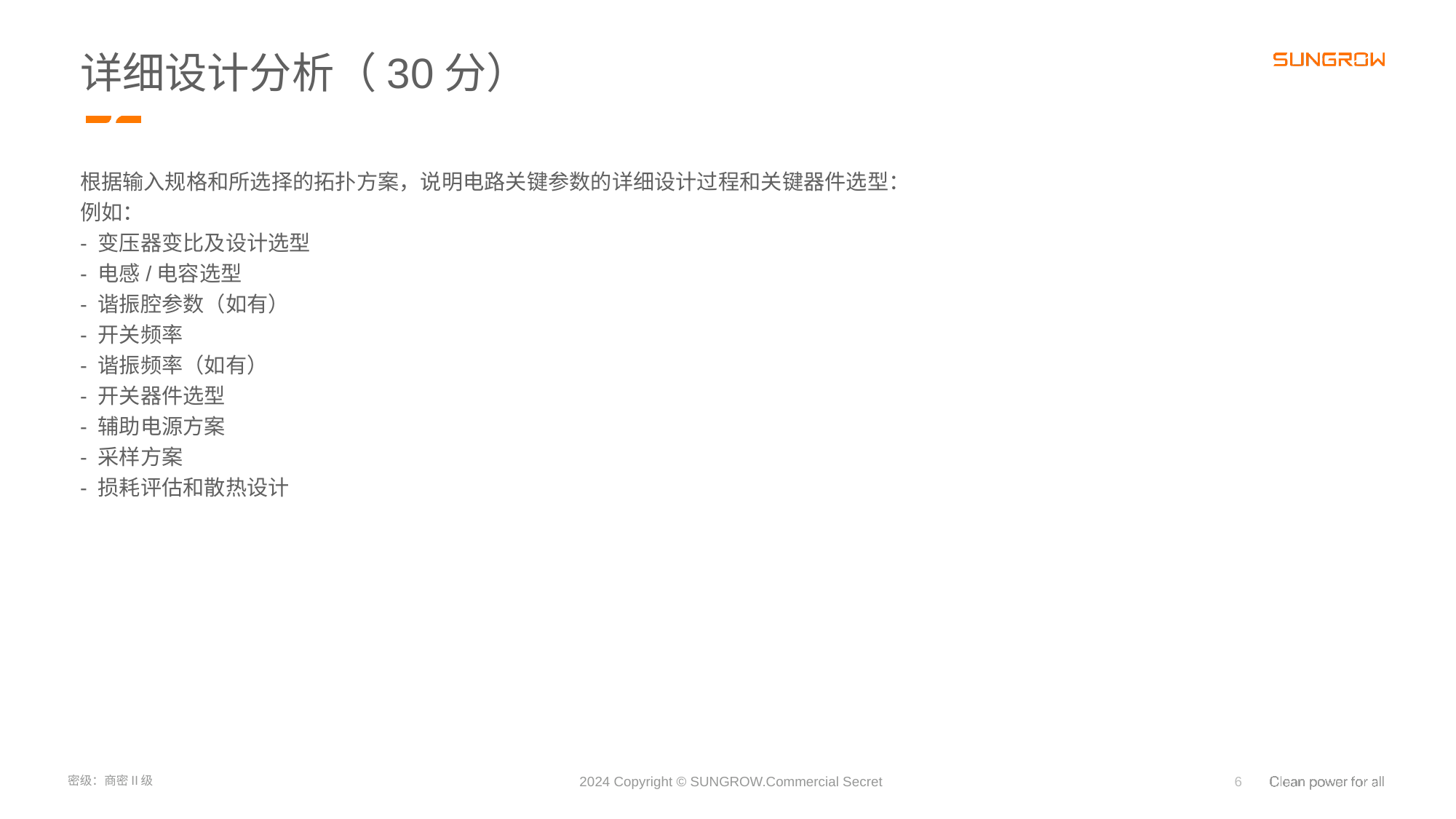

# 详细设计分析（30分）
根据输入规格和所选择的拓扑方案，说明电路关键参数的详细设计过程和关键器件选型：
例如：
- 变压器变比及设计选型
- 电感/电容选型
- 谐振腔参数（如有）
- 开关频率
- 谐振频率（如有）
- 开关器件选型
- 辅助电源方案
- 采样方案
- 损耗评估和散热设计

6